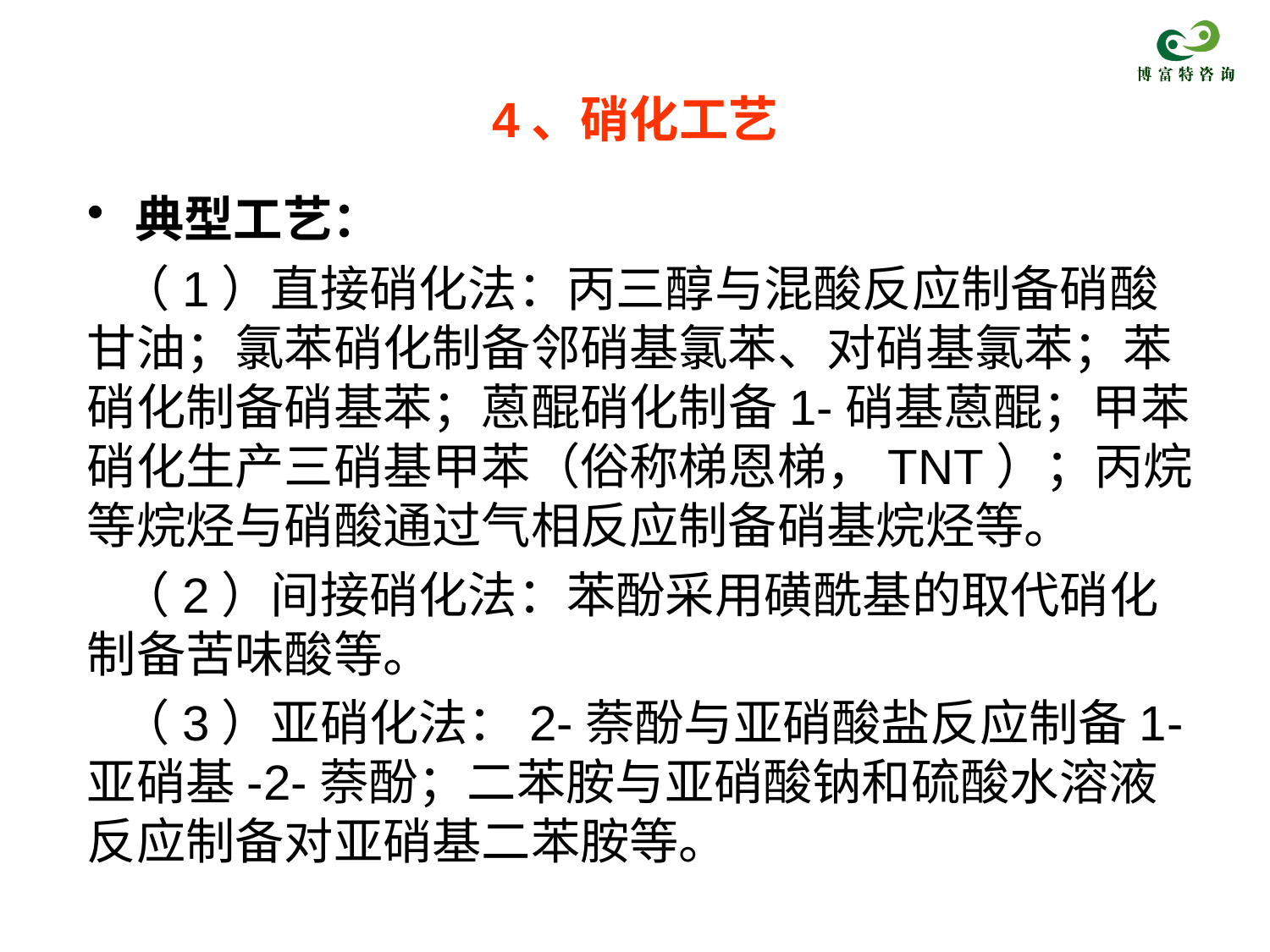

# 4、硝化工艺
典型工艺：
  （1）直接硝化法：丙三醇与混酸反应制备硝酸甘油；氯苯硝化制备邻硝基氯苯、对硝基氯苯；苯硝化制备硝基苯；蒽醌硝化制备1-硝基蒽醌；甲苯硝化生产三硝基甲苯（俗称梯恩梯，TNT）；丙烷等烷烃与硝酸通过气相反应制备硝基烷烃等。
  （2）间接硝化法：苯酚采用磺酰基的取代硝化制备苦味酸等。
  （3）亚硝化法：2-萘酚与亚硝酸盐反应制备1-亚硝基-2-萘酚；二苯胺与亚硝酸钠和硫酸水溶液反应制备对亚硝基二苯胺等。